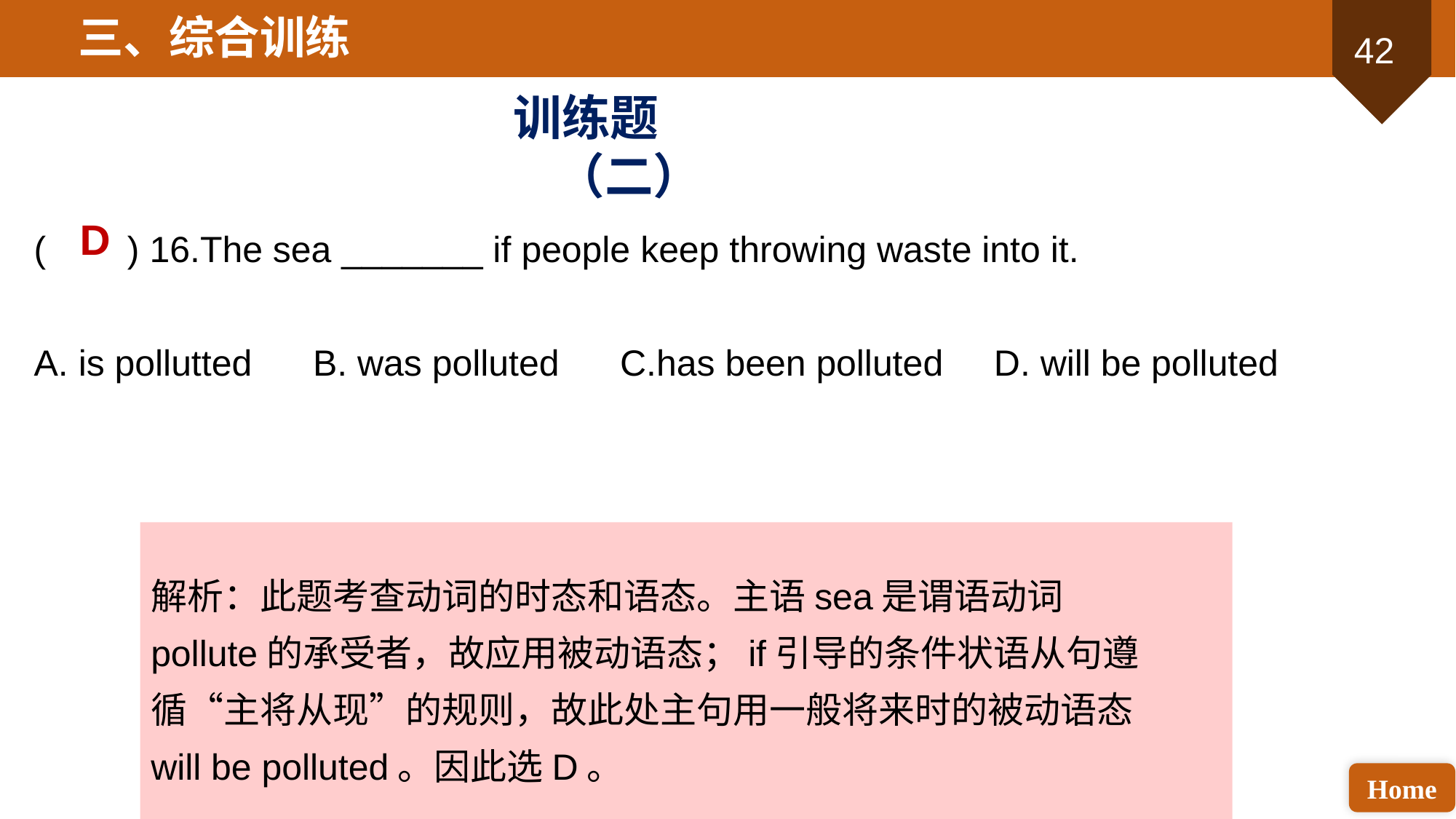

三、综合训练
训练题（二）
D
(        ) 16.The sea _______ if people keep throwing waste into it.

A. is pollutted      B. was polluted      C.has been polluted     D. will be polluted

解析：此题考查动词的时态和语态。主语sea是谓语动词pollute的承受者，故应用被动语态；if引导的条件状语从句遵循“主将从现”的规则，故此处主句用一般将来时的被动语态will be polluted。因此选D。